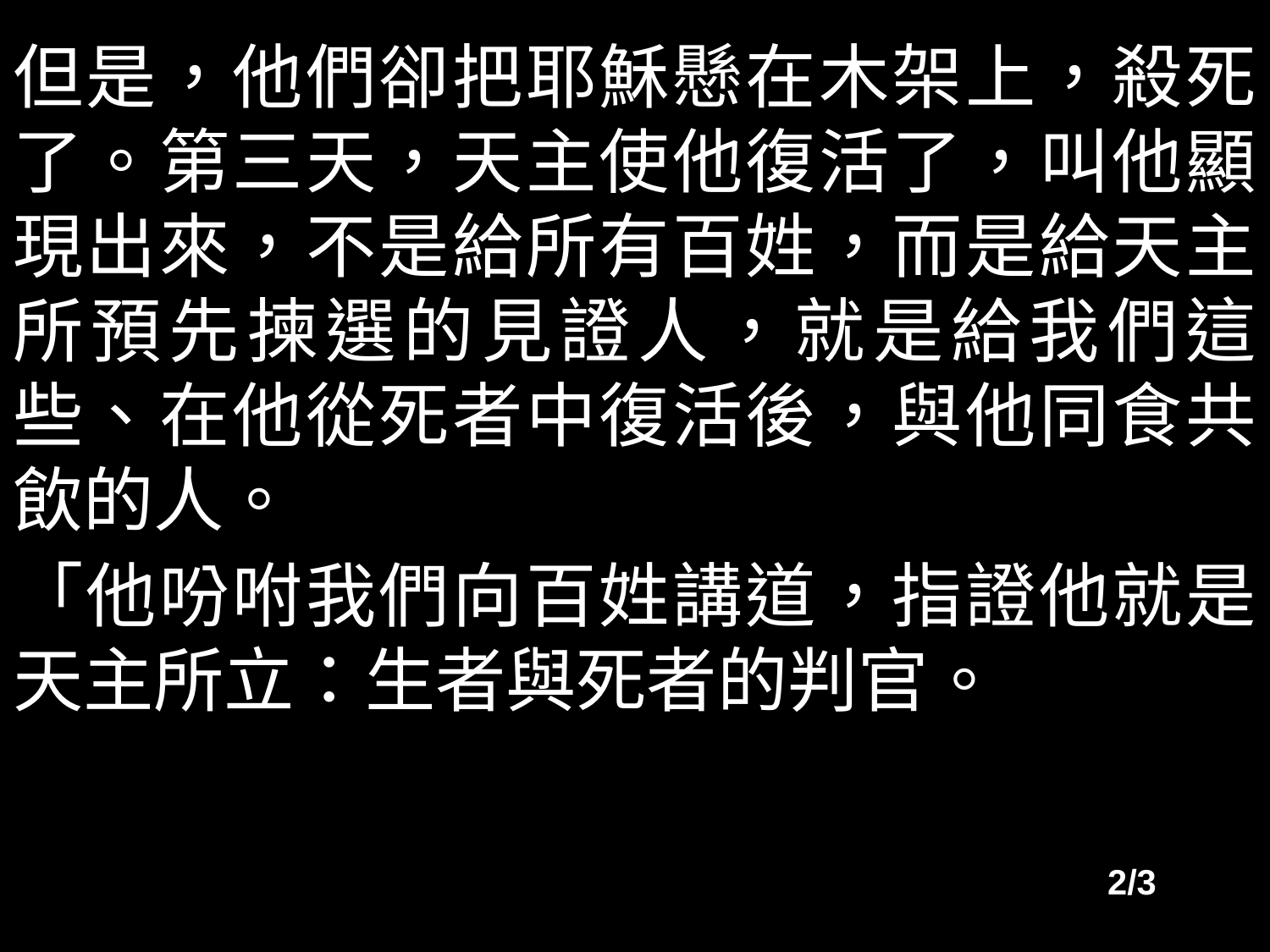

但是，他們卻把耶穌懸在木架上，殺死了。第三天，天主使他復活了，叫他顯現出來，不是給所有百姓，而是給天主所預先揀選的見證人，就是給我們這些、在他從死者中復活後，與他同食共飲的人。
「他吩咐我們向百姓講道，指證他就是天主所立：生者與死者的判官。
2/3